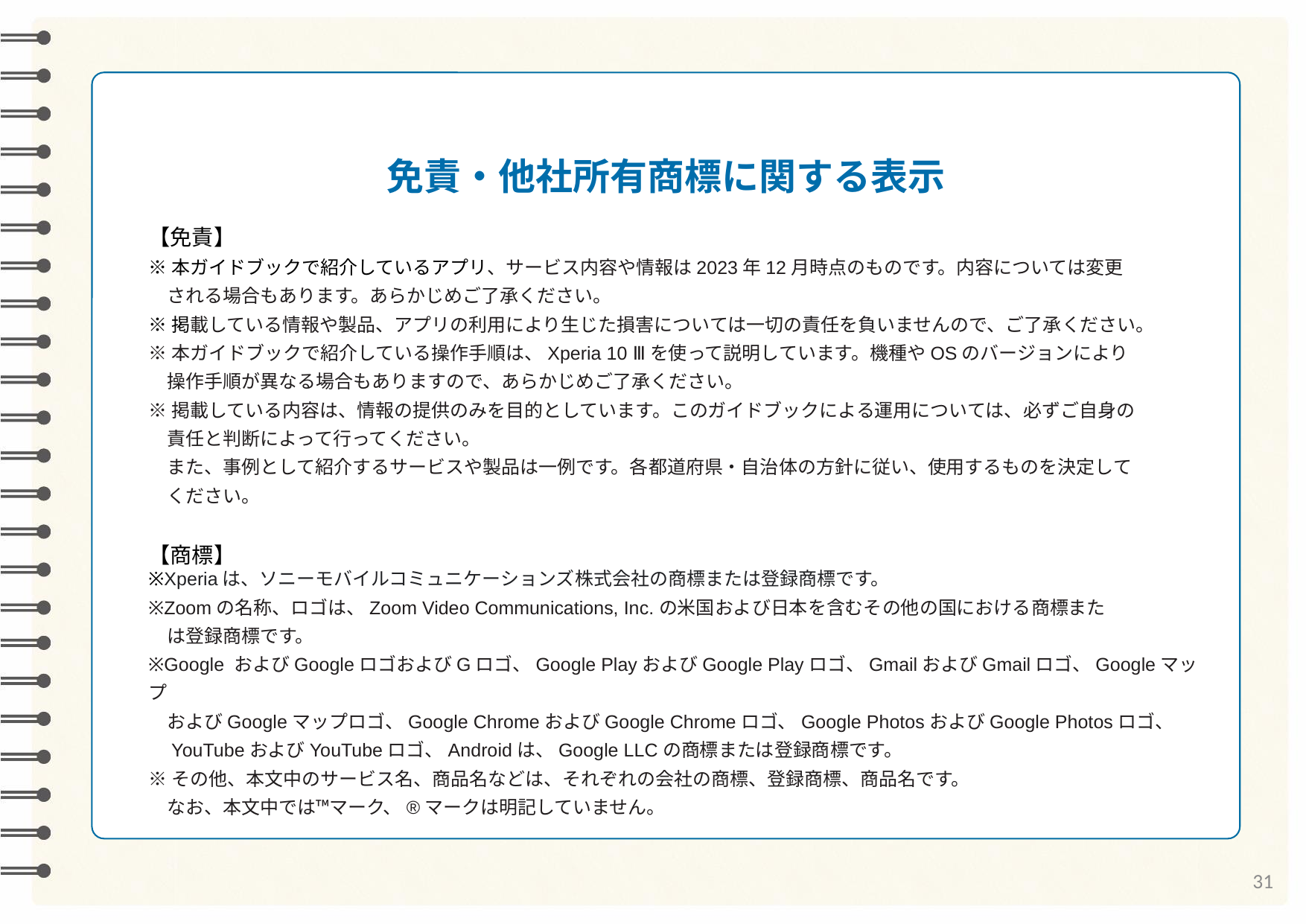

免責・他社所有商標に関する表示
【免責】
※本ガイドブックで紹介しているアプリ、サービス内容や情報は2023年12月時点のものです。内容については変更
　される場合もあります。あらかじめご了承ください。
※掲載している情報や製品、アプリの利用により生じた損害については一切の責任を負いませんので、ご了承ください。
※本ガイドブックで紹介している操作手順は、Xperia 10 Ⅲを使って説明しています。機種やOSのバージョンにより
　操作手順が異なる場合もありますので、あらかじめご了承ください。
※掲載している内容は、情報の提供のみを目的としています。このガイドブックによる運用については、必ずご自身の
　責任と判断によって行ってください。
　また、事例として紹介するサービスや製品は一例です。各都道府県・自治体の方針に従い、使用するものを決定して
　ください。
【商標】
※Xperiaは、ソニーモバイルコミュニケーションズ株式会社の商標または登録商標です。
※Zoomの名称、ロゴは、Zoom Video Communications, Inc.の米国および日本を含むその他の国における商標また
　は登録商標です。
※Google およびGoogleロゴおよびGロゴ、Google PlayおよびGoogle Playロゴ、GmailおよびGmailロゴ、Googleマップ
　およびGoogleマップロゴ、Google ChromeおよびGoogle Chromeロゴ、Google PhotosおよびGoogle Photosロゴ、
　YouTubeおよびYouTubeロゴ、Androidは、Google LLCの商標または登録商標です。
※その他、本文中のサービス名、商品名などは、それぞれの会社の商標、登録商標、商品名です。
　なお、本文中では™マーク、®マークは明記していません。
31